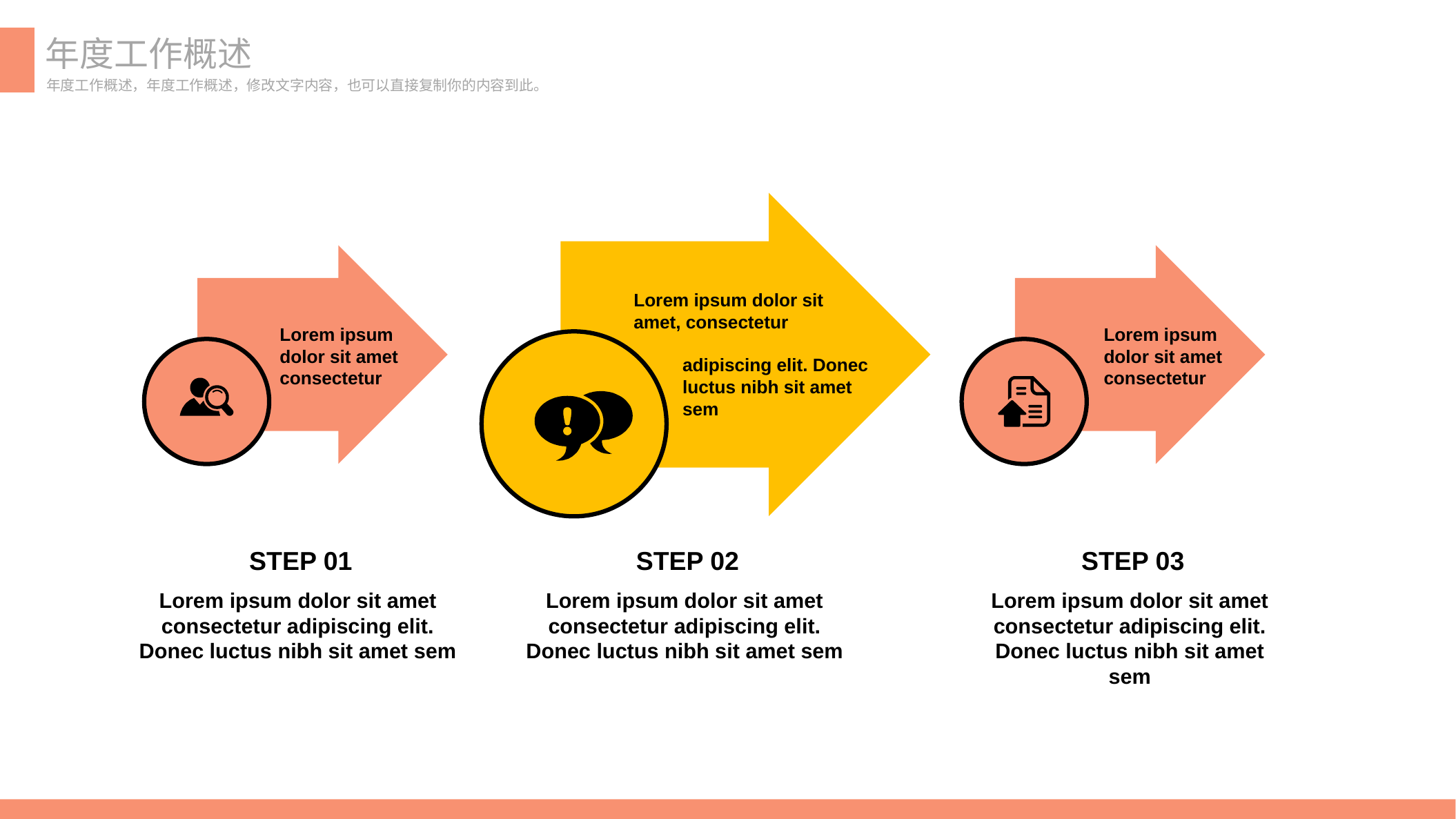

年度工作概述
年度工作概述，年度工作概述，修改文字内容，也可以直接复制你的内容到此。

Lorem ipsum dolor sit amet, consectetur

adipiscing elit. Donec luctus nibh sit amet sem

Lorem ipsum dolor sit amet consectetur

Lorem ipsum dolor sit amet consectetur

STEP 03
Lorem ipsum dolor sit amet consectetur adipiscing elit. Donec luctus nibh sit amet sem
STEP 01
Lorem ipsum dolor sit amet consectetur adipiscing elit. Donec luctus nibh sit amet sem
STEP 02
Lorem ipsum dolor sit amet consectetur adipiscing elit. Donec luctus nibh sit amet sem